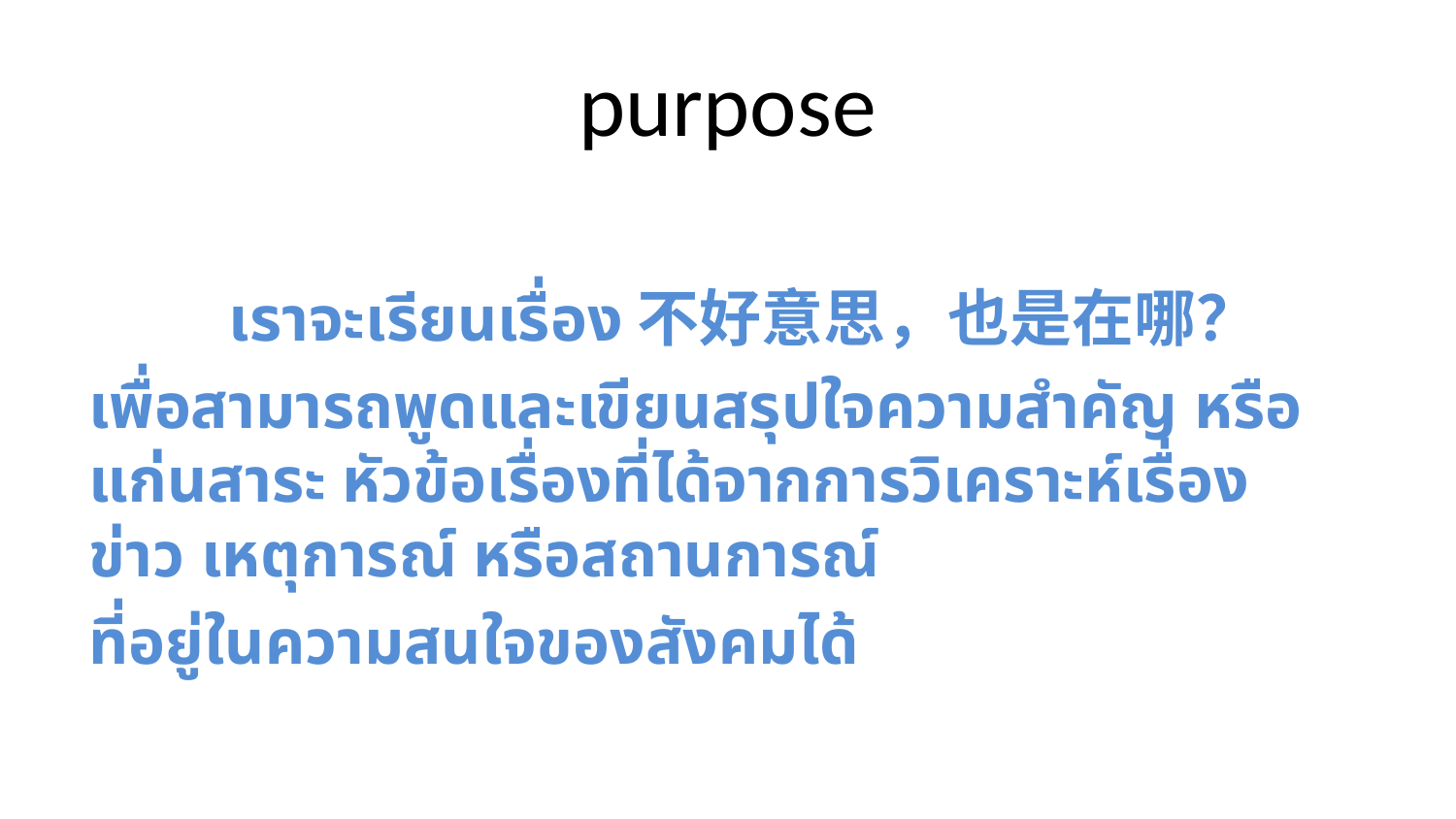

# purpose
 	เราจะเรียนเรื่อง不好意思，也是在哪？
เพื่อสามารถพูดและเขียนสรุปใจความสำคัญ หรือแก่นสาระ หัวข้อเรื่องที่ได้จากการวิเคราะห์เรื่องข่าว เหตุการณ์ หรือสถานการณ์
ที่อยู่ในความสนใจของสังคมได้